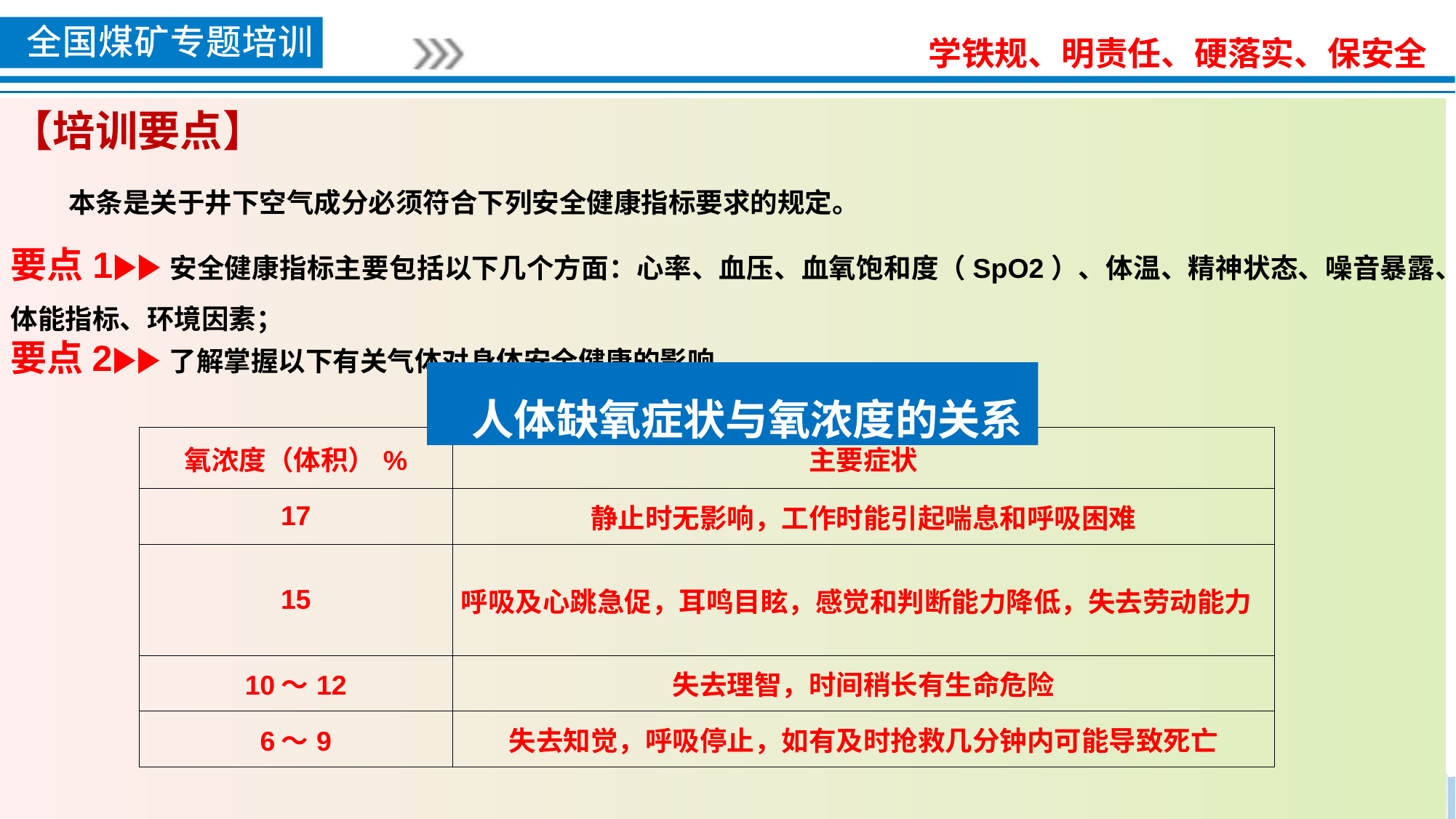

【培训要点】
      本条是关于井下空气成分必须符合下列安全健康指标要求的规定。
要点1▶▶安全健康指标主要包括以下几个方面：‌心率‌、血压、‌血氧饱和度（SpO2）、‌体温、精神状态、噪音暴露、体能指标、环境因素；
要点2▶▶了解掌握以下有关气体对身体安全健康的影响

人体缺氧症状与氧浓度的关系
| 氧浓度（体积）% | 主要症状 |
| --- | --- |
| 17 | 静止时无影响，工作时能引起喘息和呼吸困难 |
| 15 | 呼吸及心跳急促，耳鸣目眩，感觉和判断能力降低，失去劳动能力 |
| 10～12 | 失去理智，时间稍长有生命危险 |
| 6～9 | 失去知觉，呼吸停止，如有及时抢救几分钟内可能导致死亡 |